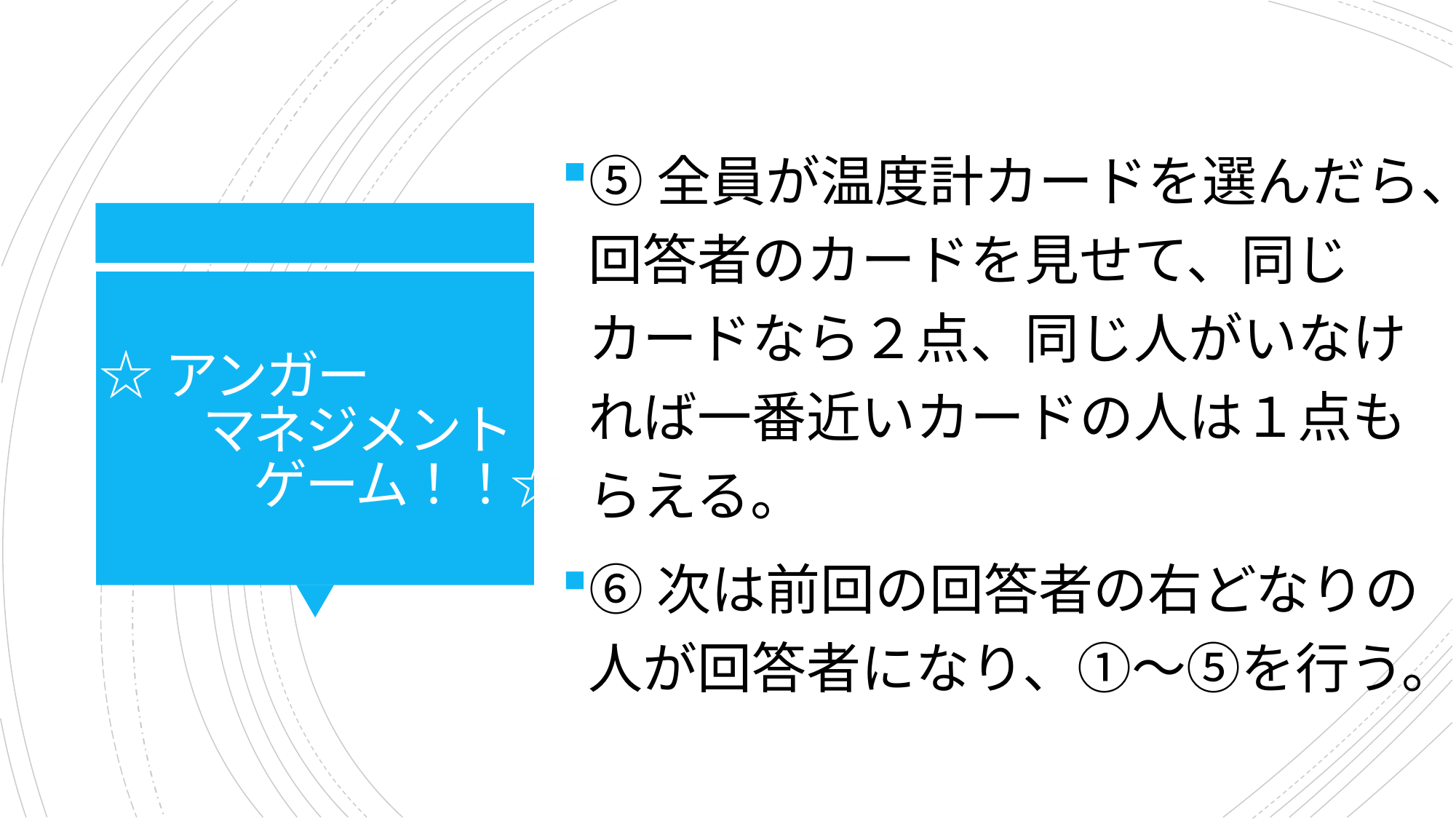

⑤全員が温度計カードを選んだら、回答者のカードを見せて、同じカードなら２点、同じ人がいなければ一番近いカードの人は１点もらえる。
⑥次は前回の回答者の右どなりの人が回答者になり、①～⑤を行う。
# ☆アンガー 　　マネジメント 　　　ゲーム！！☆